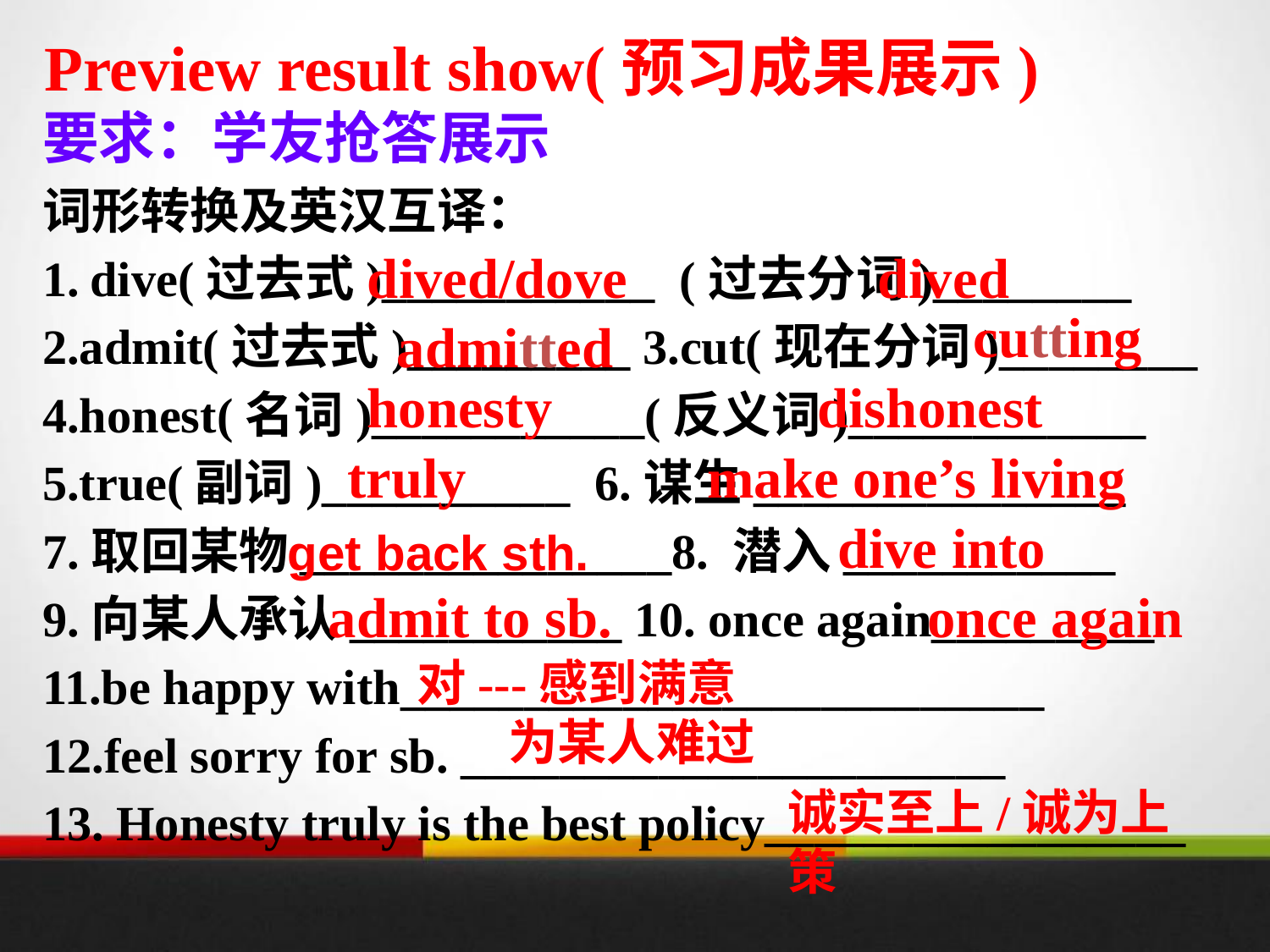

Preview result show(预习成果展示)
要求：学友抢答展示
词形转换及英汉互译：
dive(过去式)___________  (过去分词)________
2.admit(过去式)_________ 3.cut(现在分词)________
4.honest(名词)___________(反义词)____________
5.true(副词)__________  6.谋生_______________
7.取回某物_______________8. 潜入___________
9.向某人承认___________ 10. once again_________
11.be happy with__________________________
12.feel sorry for sb. ______________________
13. Honesty truly is the best policy_________________

dived/dove
dived
 cutting
admitted
honesty
dishonest
truly
make one’s living
dive into
get back sth.
admit to sb.
once again
对---感到满意
为某人难过
诚实至上/诚为上策